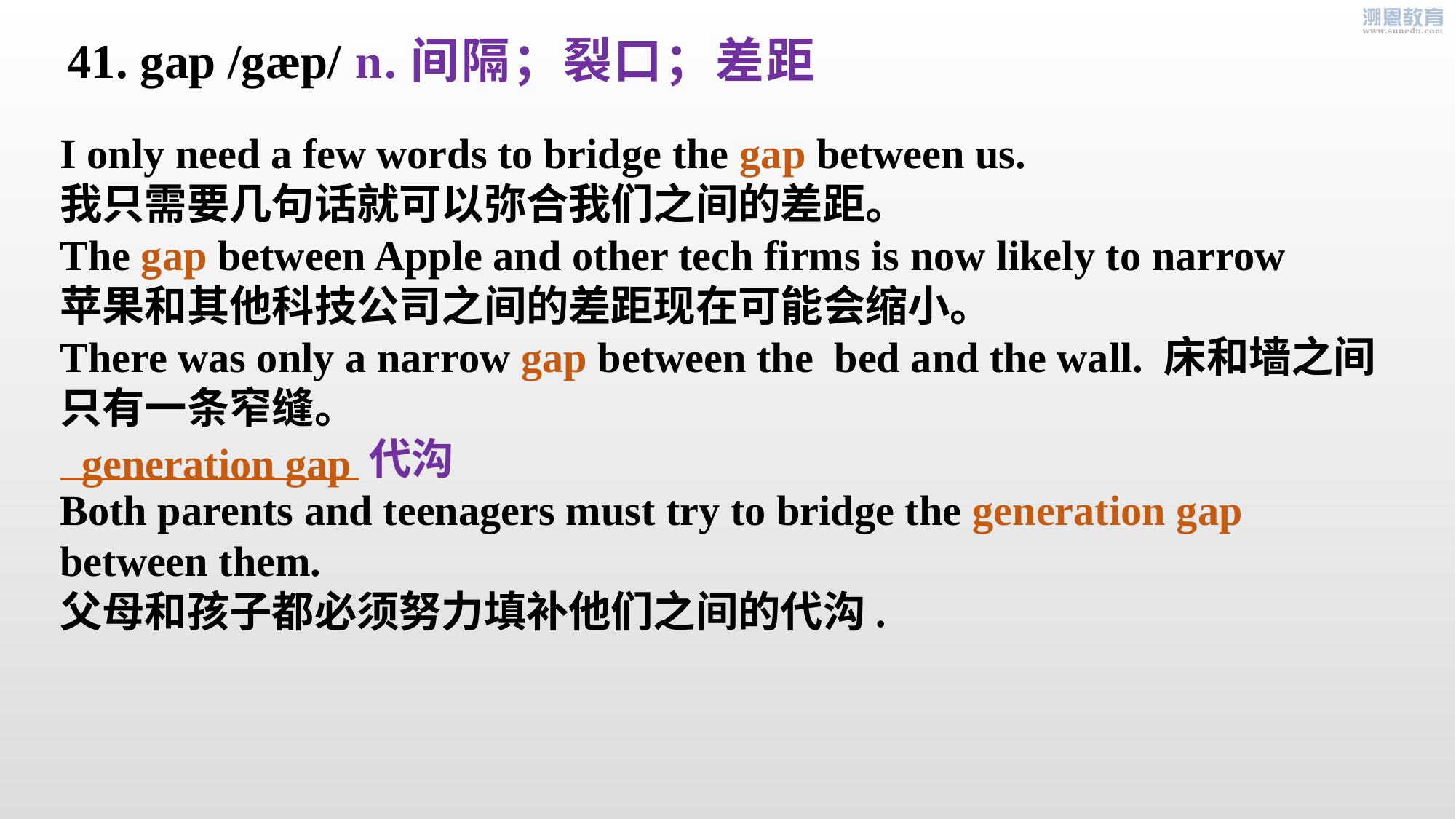

41. gap /gæp/
n.间隔；裂口；差距
I only need a few words to bridge the gap between us.
我只需要几句话就可以弥合我们之间的差距。
The gap between Apple and other tech firms is now likely to narrow
苹果和其他科技公司之间的差距现在可能会缩小。
There was only a narrow gap between the  bed and the wall. 床和墙之间只有一条窄缝。
                               代沟
Both parents and teenagers must try to bridge the generation gap between them.
父母和孩子都必须努力填补他们之间的代沟.
generation gap